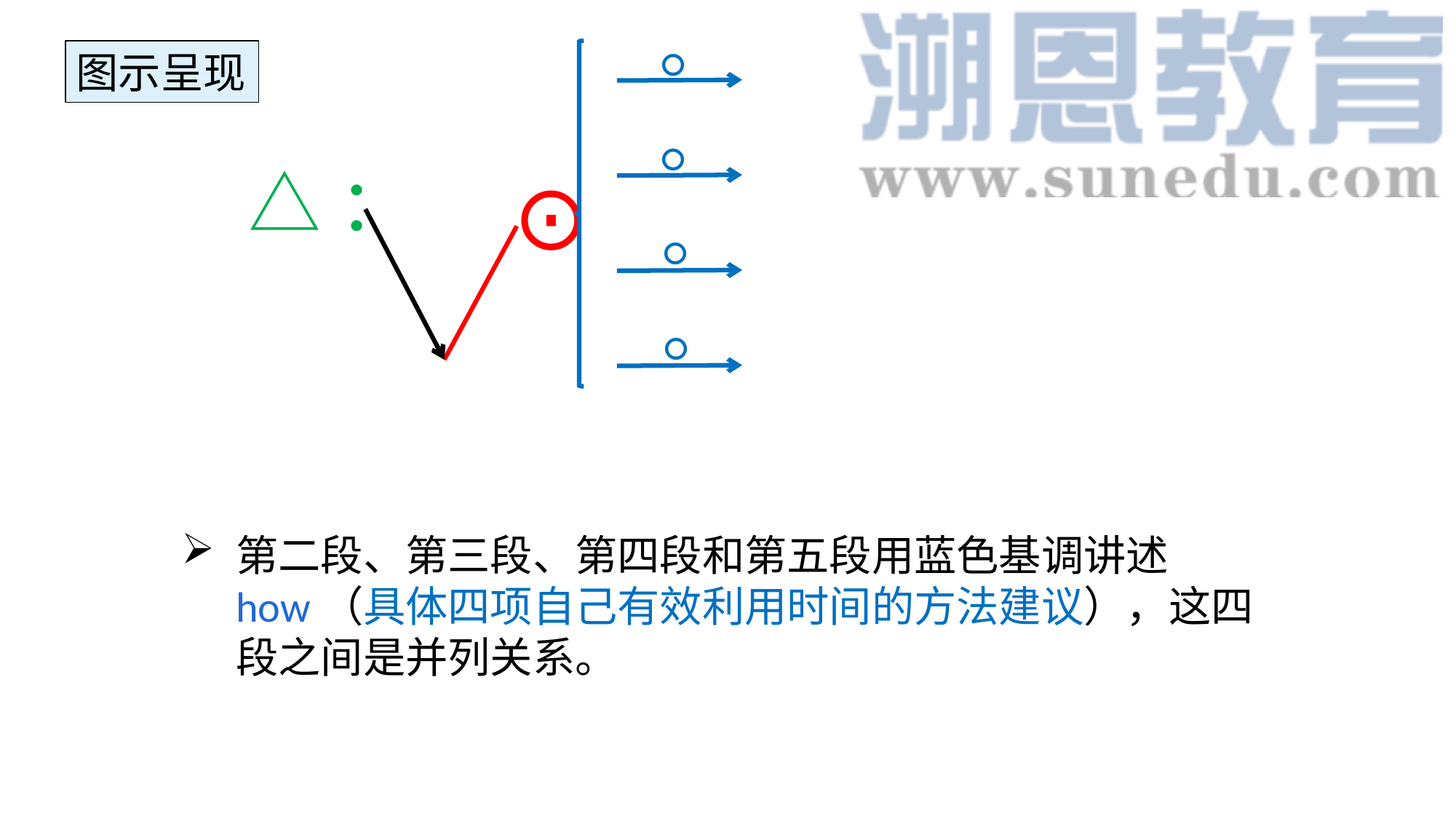

○
图示呈现

○
△：
⊙
○
○
第二段、第三段、第四段和第五段用蓝色基调讲述how（具体四项自己有效利用时间的方法建议），这四段之间是并列关系。